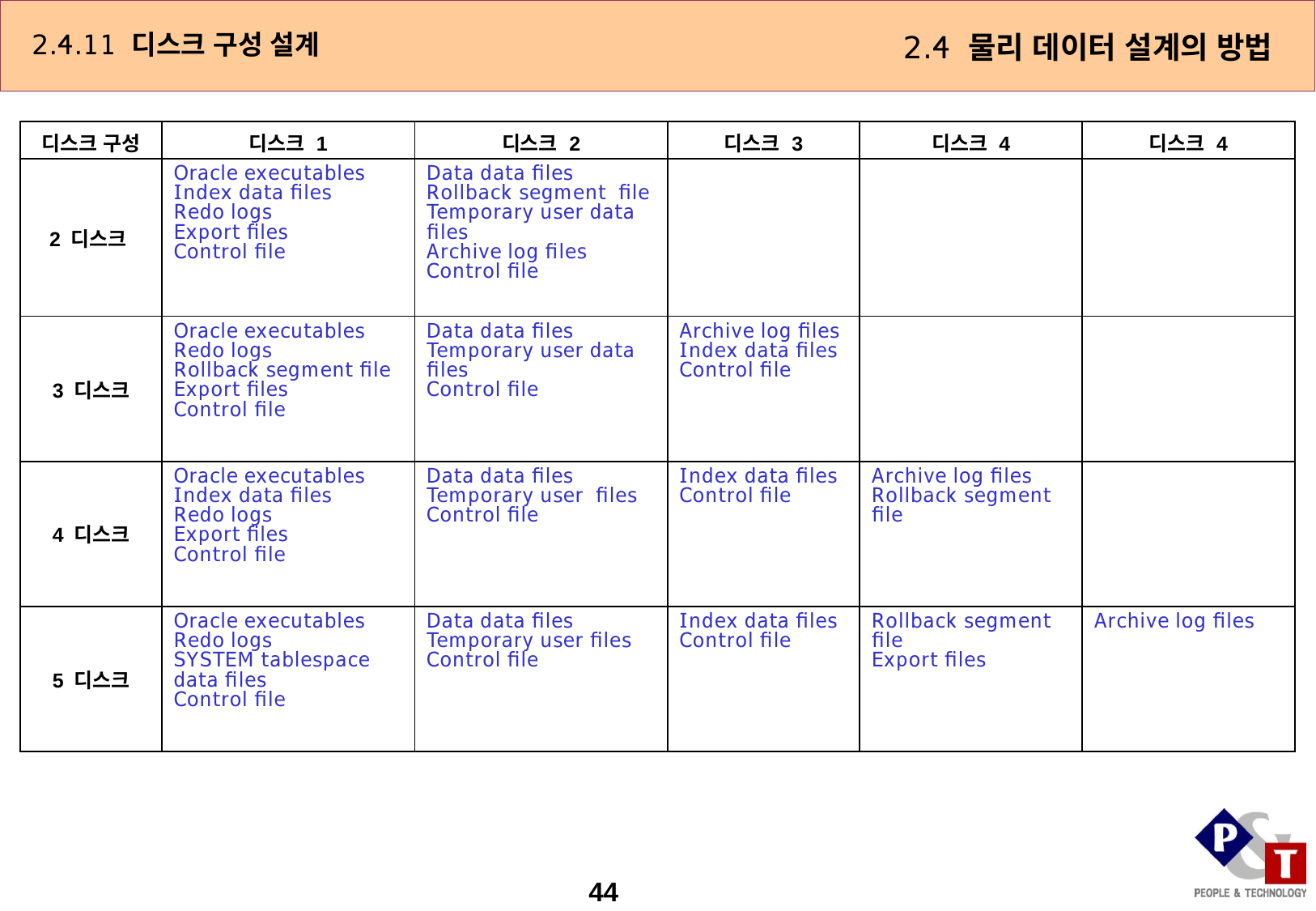

2.4.11 디스크 구성 설계
2.4 물리 데이터 설계의 방법
| 디스크 구성 | 디스크 1 | 디스크 2 | 디스크 3 | 디스크 4 | 디스크 4 |
| --- | --- | --- | --- | --- | --- |
| 2 디스크 | Oracle executables Index data files Redo logs Export files Control file | Data data files Rollback segment file Temporary user data files Archive log files Control file |  |  |  |
| 3 디스크 | Oracle executables Redo logs Rollback segment file Export files Control file | Data data files Temporary user data files Control file | Archive log files Index data files Control file |  |  |
| 4 디스크 | Oracle executables Index data files Redo logs Export files Control file | Data data files Temporary user files Control file | Index data files Control file | Archive log files Rollback segment file |  |
| 5 디스크 | Oracle executables Redo logs SYSTEM tablespace data files Control file | Data data files Temporary user files Control file | Index data files Control file | Rollback segment file Export files | Archive log files |